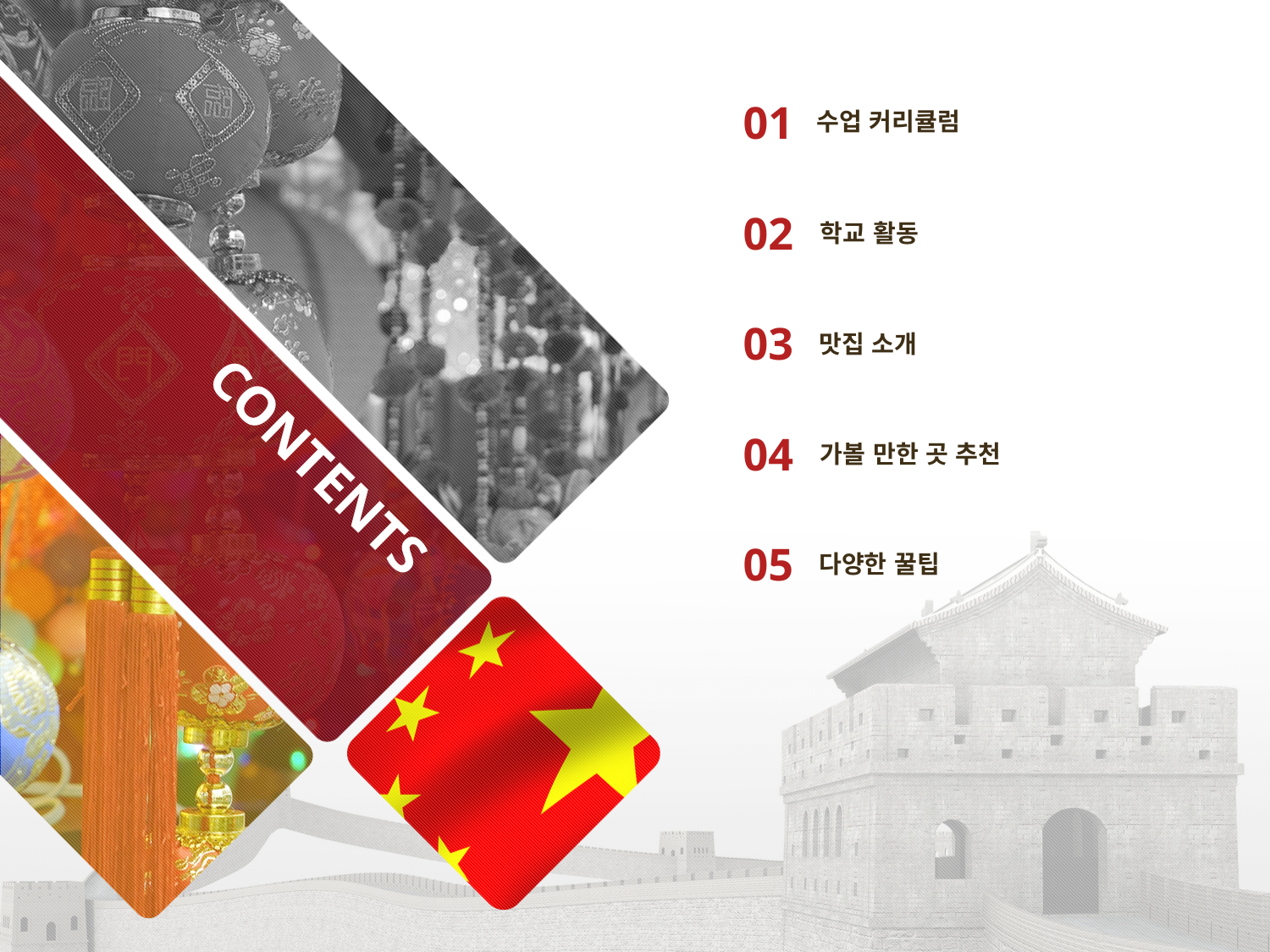

01
수업 커리큘럼
02
학교 활동
03
맛집 소개
04
가볼 만한 곳 추천
CONTENTS
05
다양한 꿀팁